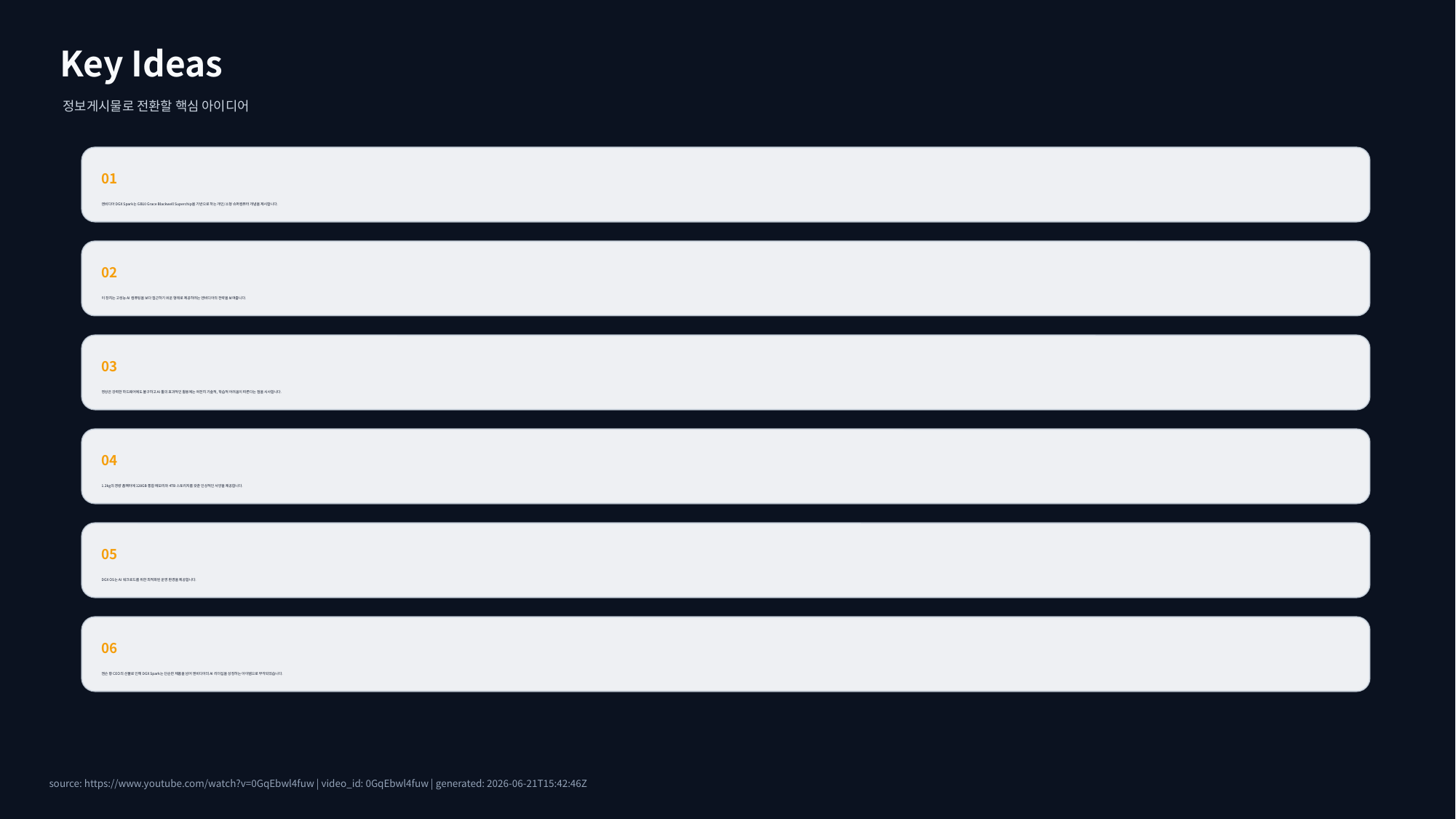

Key Ideas
정보게시물로 전환할 핵심 아이디어

01
엔비디아 DGX Spark는 GB10 Grace Blackwell Superchip을 기반으로 하는 개인/소형 슈퍼컴퓨터 개념을 제시합니다.

02
이 장치는 고성능 AI 컴퓨팅을 보다 접근하기 쉬운 형태로 제공하려는 엔비디아의 전략을 보여줍니다.

03
영상은 강력한 하드웨어에도 불구하고 AI 툴의 효과적인 활용에는 여전히 기술적, 학습적 어려움이 따른다는 점을 시사합니다.

04
1.2kg의 경량 폼팩터에 128GB 통합 메모리와 4TB 스토리지를 갖춘 인상적인 사양을 제공합니다.

05
DGX OS는 AI 워크로드를 위한 최적화된 운영 환경을 제공합니다.

06
젠슨 황 CEO의 선물로 인해 DGX Spark는 단순한 제품을 넘어 엔비디아의 AI 리더십을 상징하는 아이템으로 부각되었습니다.
source: https://www.youtube.com/watch?v=0GqEbwl4fuw | video_id: 0GqEbwl4fuw | generated: 2026-06-21T15:42:46Z